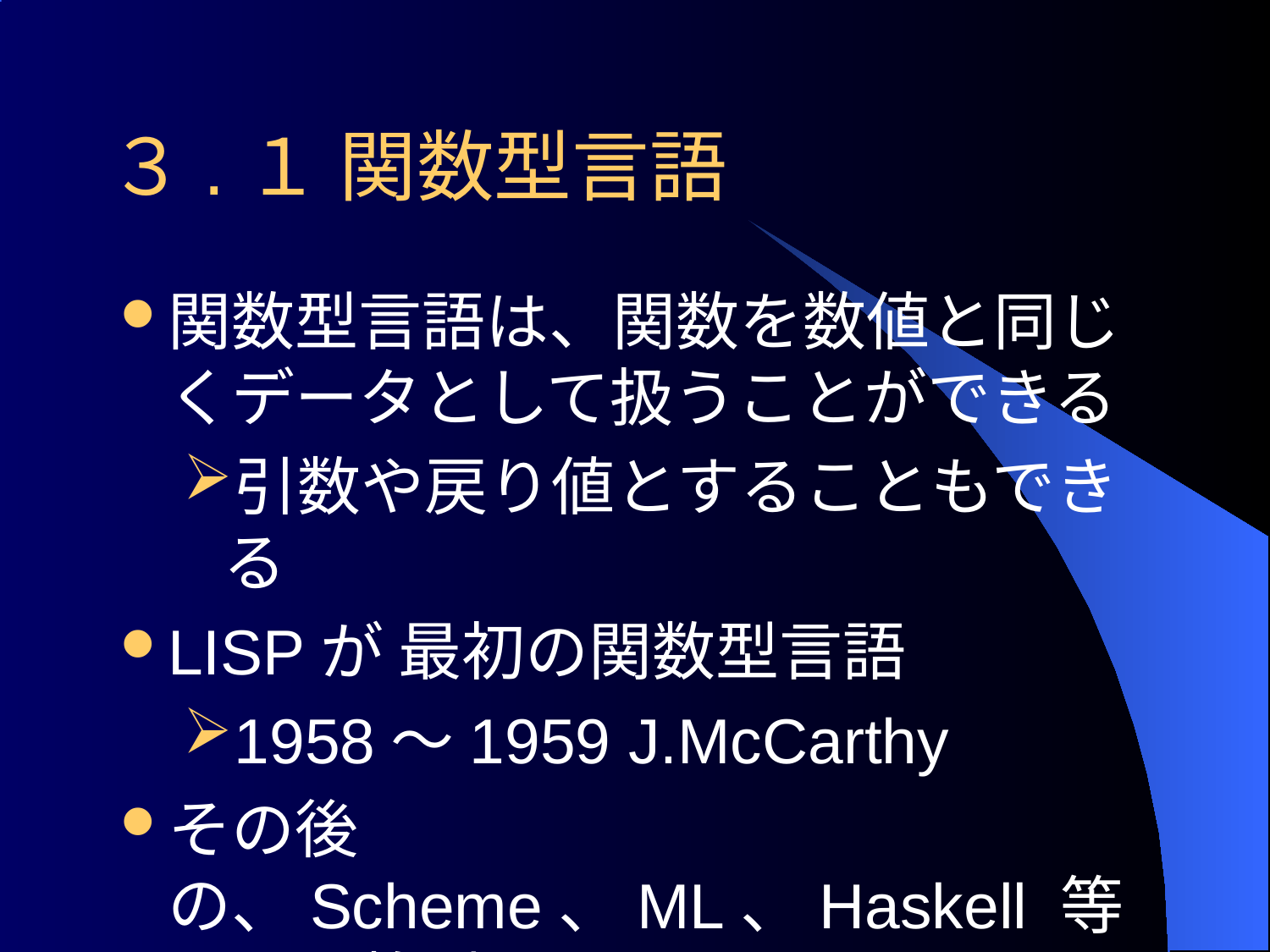

# ３.１ 関数型言語
関数型言語は、関数を数値と同じくデータとして扱うことができる
引数や戻り値とすることもできる
LISPが 最初の関数型言語
1958～1959 J.McCarthy
その後の、Scheme、ML、Haskell 等も、関数型言語